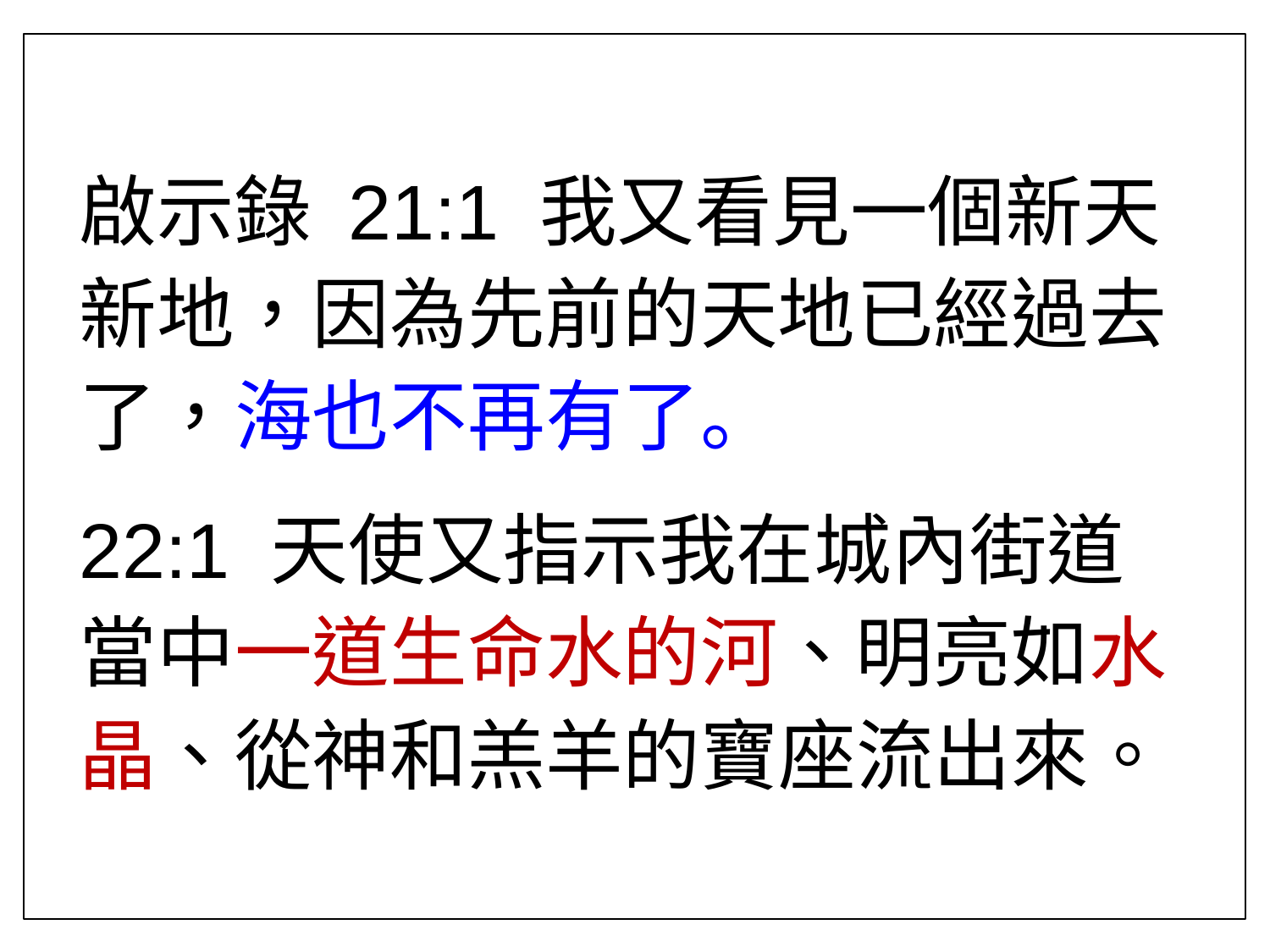

啟示錄 21:1 我又看見一個新天新地，因為先前的天地已經過去了，海也不再有了。
22:1 天使又指示我在城內街道當中一道生命水的河、明亮如水晶、從神和羔羊的寶座流出來。